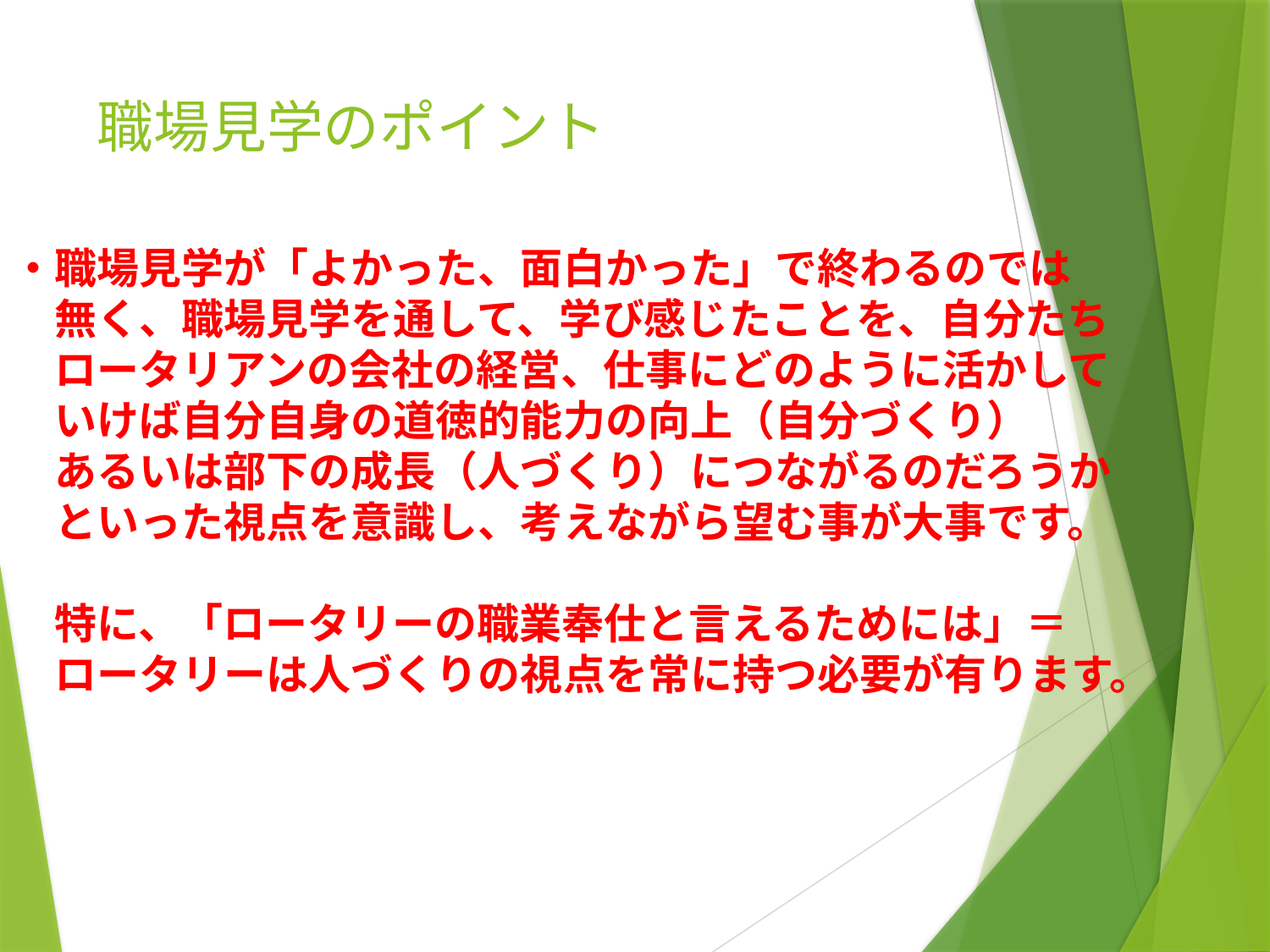

# 職場見学のポイント

・職場見学が「よかった、面白かった」で終わるのでは
　無く、職場見学を通して、学び感じたことを、自分たち
　ロータリアンの会社の経営、仕事にどのように活かして
　いけば自分自身の道徳的能力の向上（自分づくり）
　あるいは部下の成長（人づくり）につながるのだろうか
　といった視点を意識し、考えながら望む事が大事です。

　特に、「ロータリーの職業奉仕と言えるためには」＝
　ロータリーは人づくりの視点を常に持つ必要が有ります。